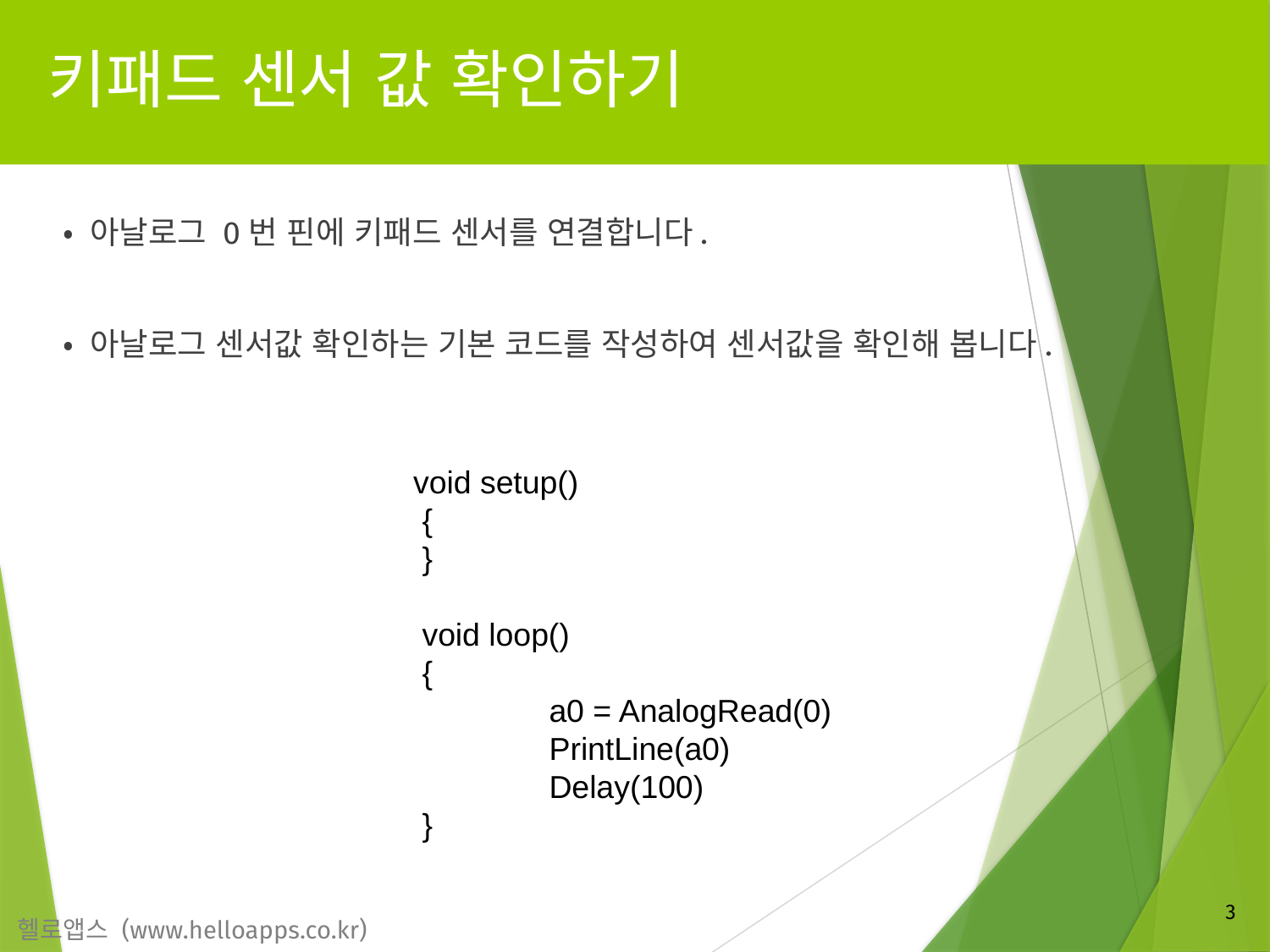

# 키패드 센서 값 확인하기
• 아날로그 0번 핀에 키패드 센서를 연결합니다.

• 아날로그 센서값 확인하는 기본 코드를 작성하여 센서값을 확인해 봅니다.
       void setup()
        {
        }

        void loop()
        {
	        a0 = AnalogRead(0)
	        PrintLine(a0)
	        Delay(100)
        }
3